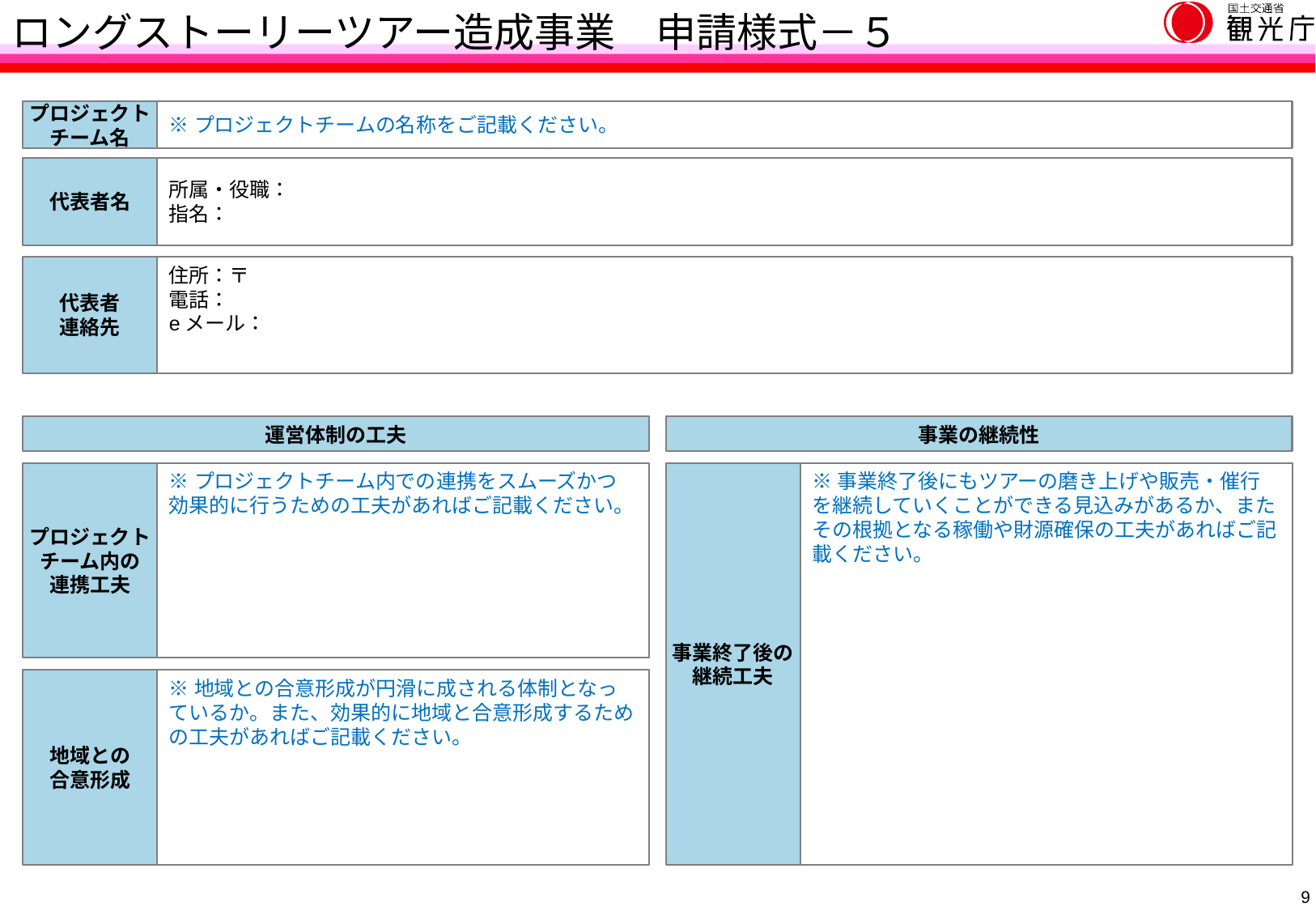

ロングストーリーツアー造成事業　申請様式－５
※プロジェクトチームの名称をご記載ください。
プロジェクト
チーム名
代表者名
所属・役職：
指名：
代表者
連絡先
住所：〒
電話：
eメール：
運営体制の工夫
事業の継続性
プロジェクト
チーム内の
連携工夫
※プロジェクトチーム内での連携をスムーズかつ効果的に行うための工夫があればご記載ください。
事業終了後の
継続工夫
※事業終了後にもツアーの磨き上げや販売・催行を継続していくことができる見込みがあるか、またその根拠となる稼働や財源確保の工夫があればご記載ください。
地域との
合意形成
※地域との合意形成が円滑に成される体制となっているか。また、効果的に地域と合意形成するための工夫があればご記載ください。
9